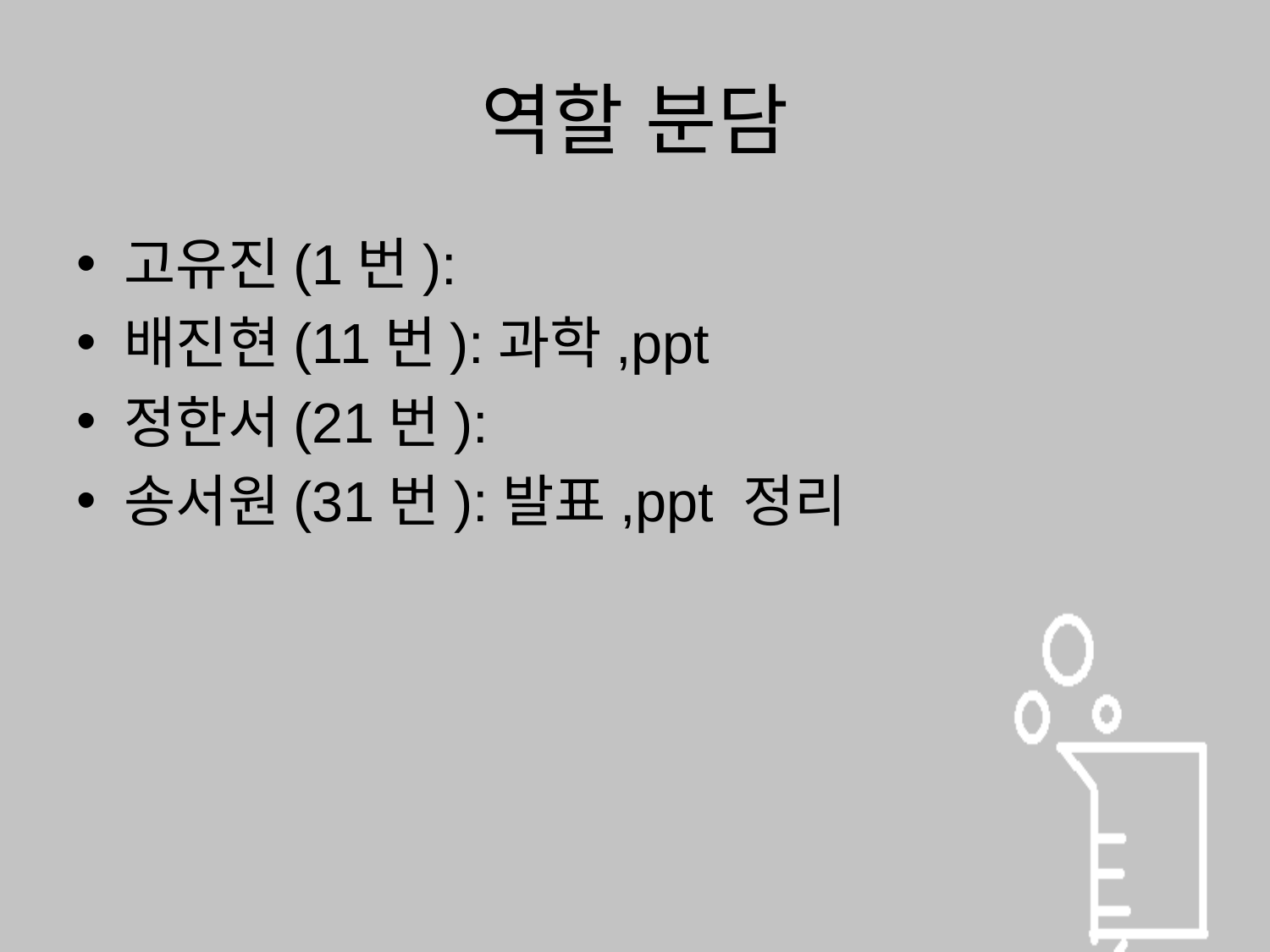

# 역할 분담
고유진(1번):
배진현(11번):과학,ppt
정한서(21번):
송서원(31번):발표,ppt 정리